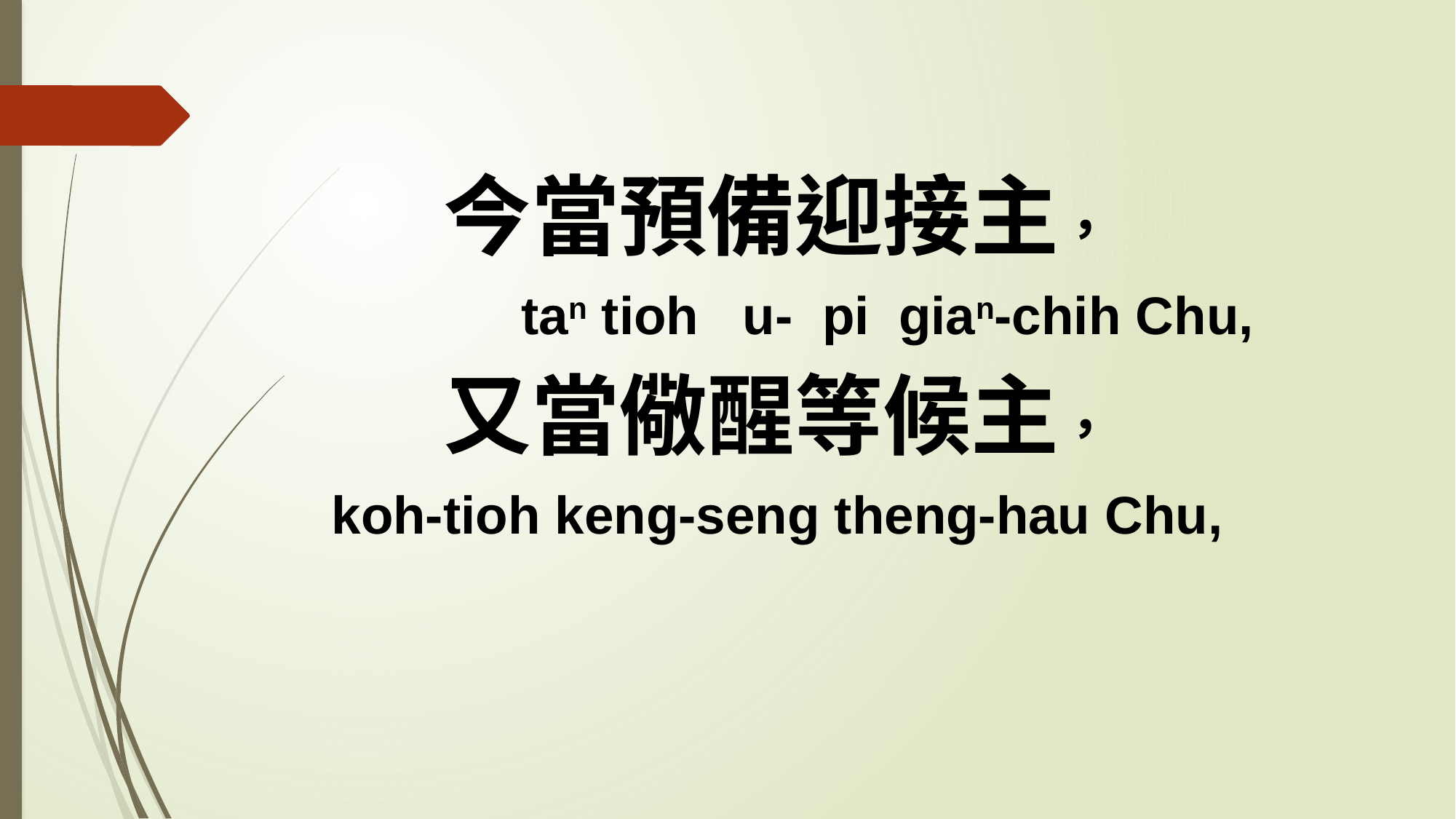

今當預備迎接主，
                    tan tioh   u-  pi  gian-chih Chu,
又當儆醒等候主，
koh-tioh keng-seng theng-hau Chu,